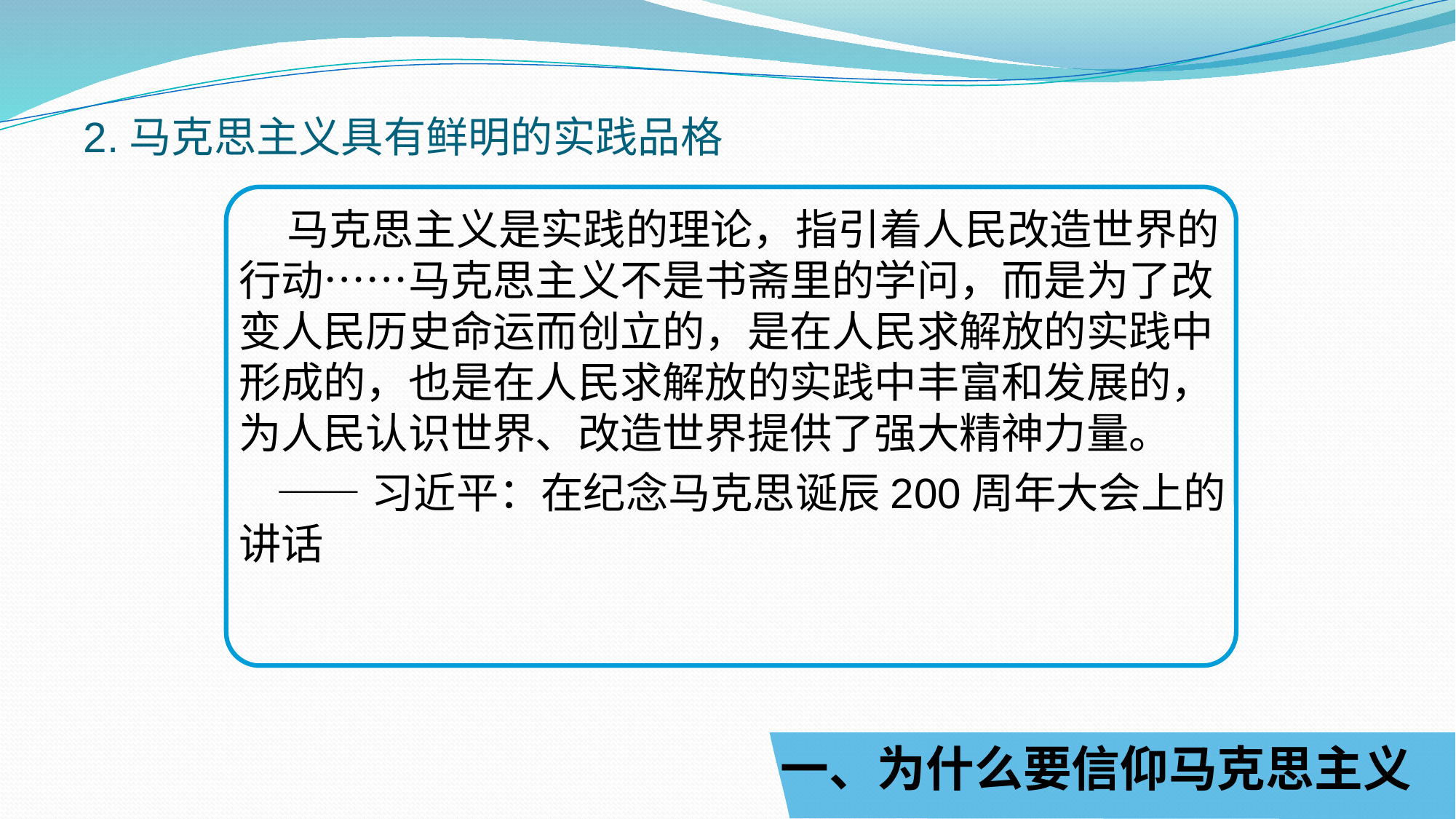

# 2.马克思主义具有鲜明的实践品格

    马克思主义是实践的理论，指引着人民改造世界的行动……马克思主义不是书斋里的学问，而是为了改变人民历史命运而创立的，是在人民求解放的实践中形成的，也是在人民求解放的实践中丰富和发展的，为人民认识世界、改造世界提供了强大精神力量。
    ——习近平：在纪念马克思诞辰200周年大会上的讲话
一、为什么要信仰马克思主义